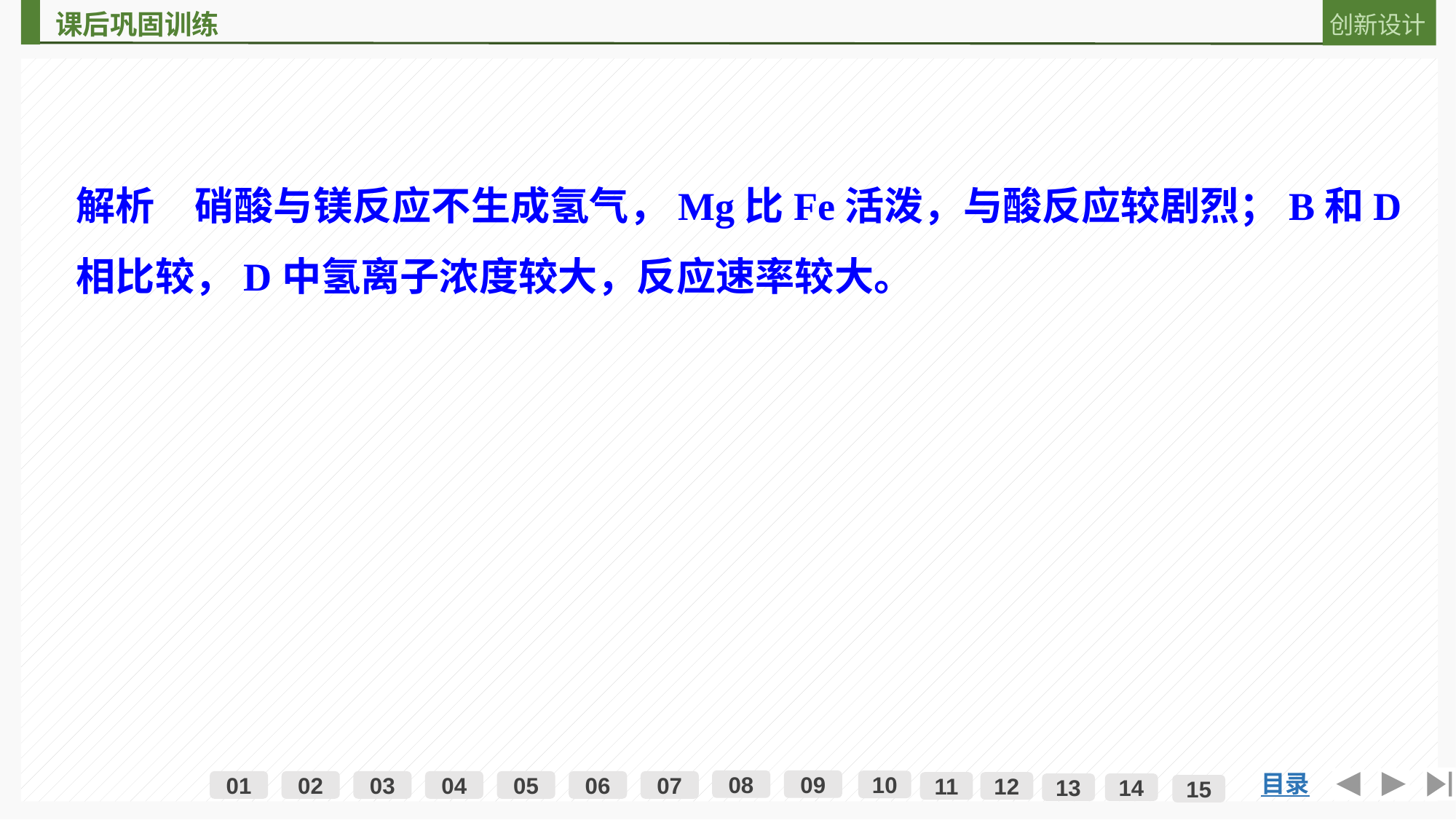

解析　硝酸与镁反应不生成氢气，Mg比Fe活泼，与酸反应较剧烈；B和D相比较，D中氢离子浓度较大，反应速率较大。